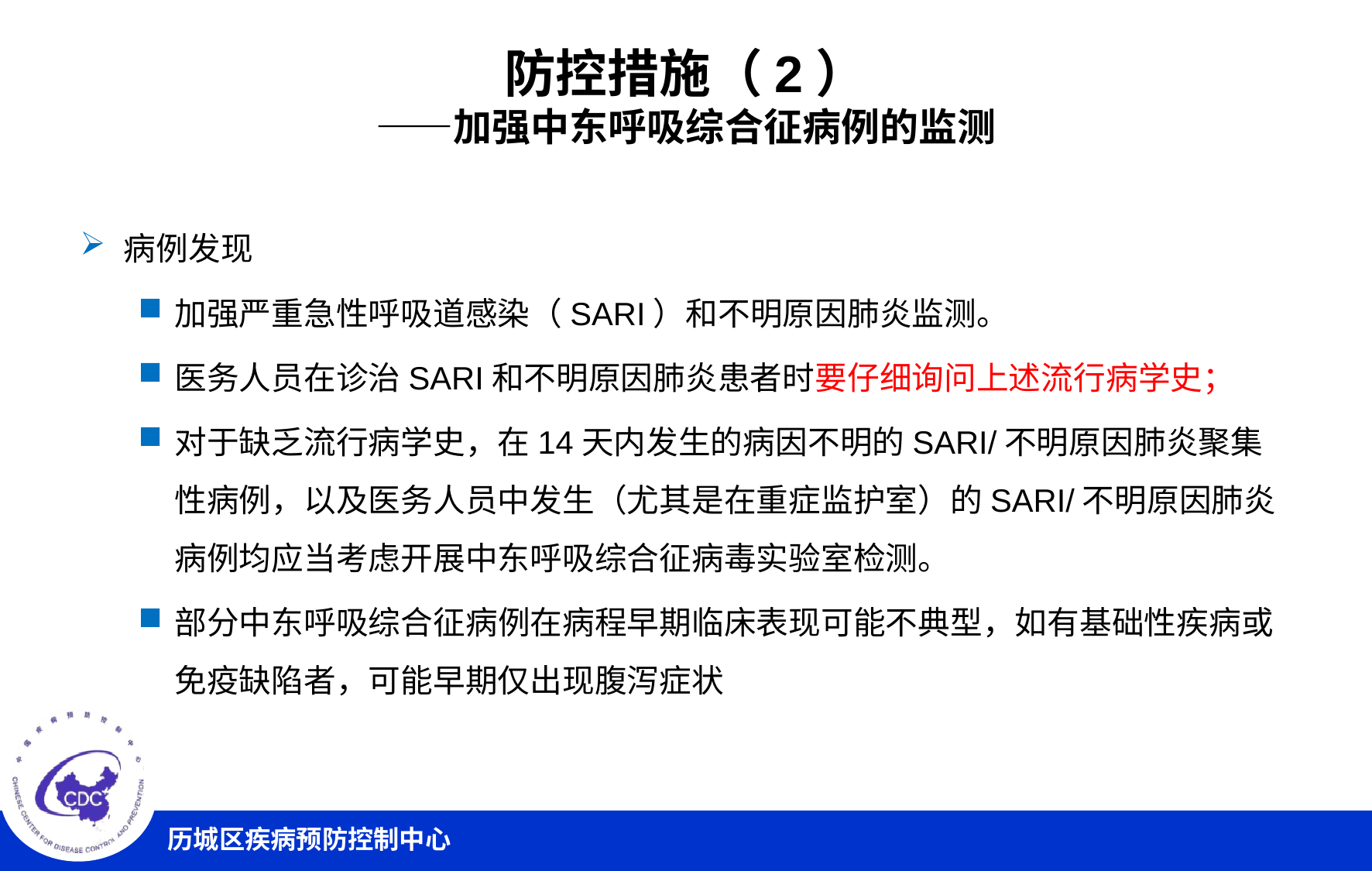

# 防控措施（2） ——加强中东呼吸综合征病例的监测
病例发现
加强严重急性呼吸道感染（SARI）和不明原因肺炎监测。
医务人员在诊治SARI和不明原因肺炎患者时要仔细询问上述流行病学史；
对于缺乏流行病学史，在14天内发生的病因不明的SARI/不明原因肺炎聚集性病例，以及医务人员中发生（尤其是在重症监护室）的SARI/不明原因肺炎病例均应当考虑开展中东呼吸综合征病毒实验室检测。
部分中东呼吸综合征病例在病程早期临床表现可能不典型，如有基础性疾病或免疫缺陷者，可能早期仅出现腹泻症状